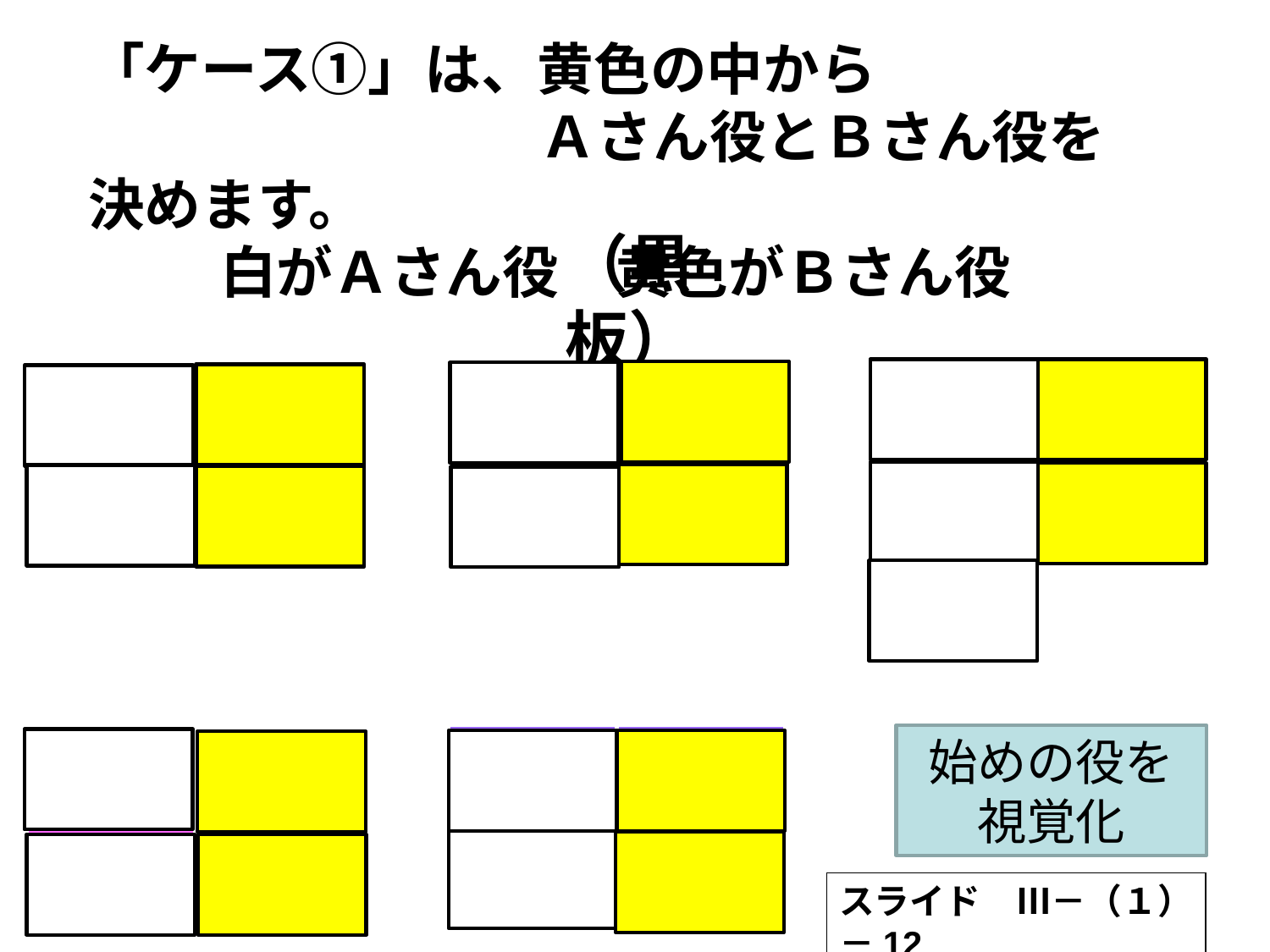

「ケース①」は、黄色の中から
　　　　　　　　Ａさん役とＢさん役を決めます。
白がＡさん役　黄色がＢさん役
（黒板）

島岡

中村
竹内
始めの役を視覚化

山内

スライド　Ⅲ－（１）－12